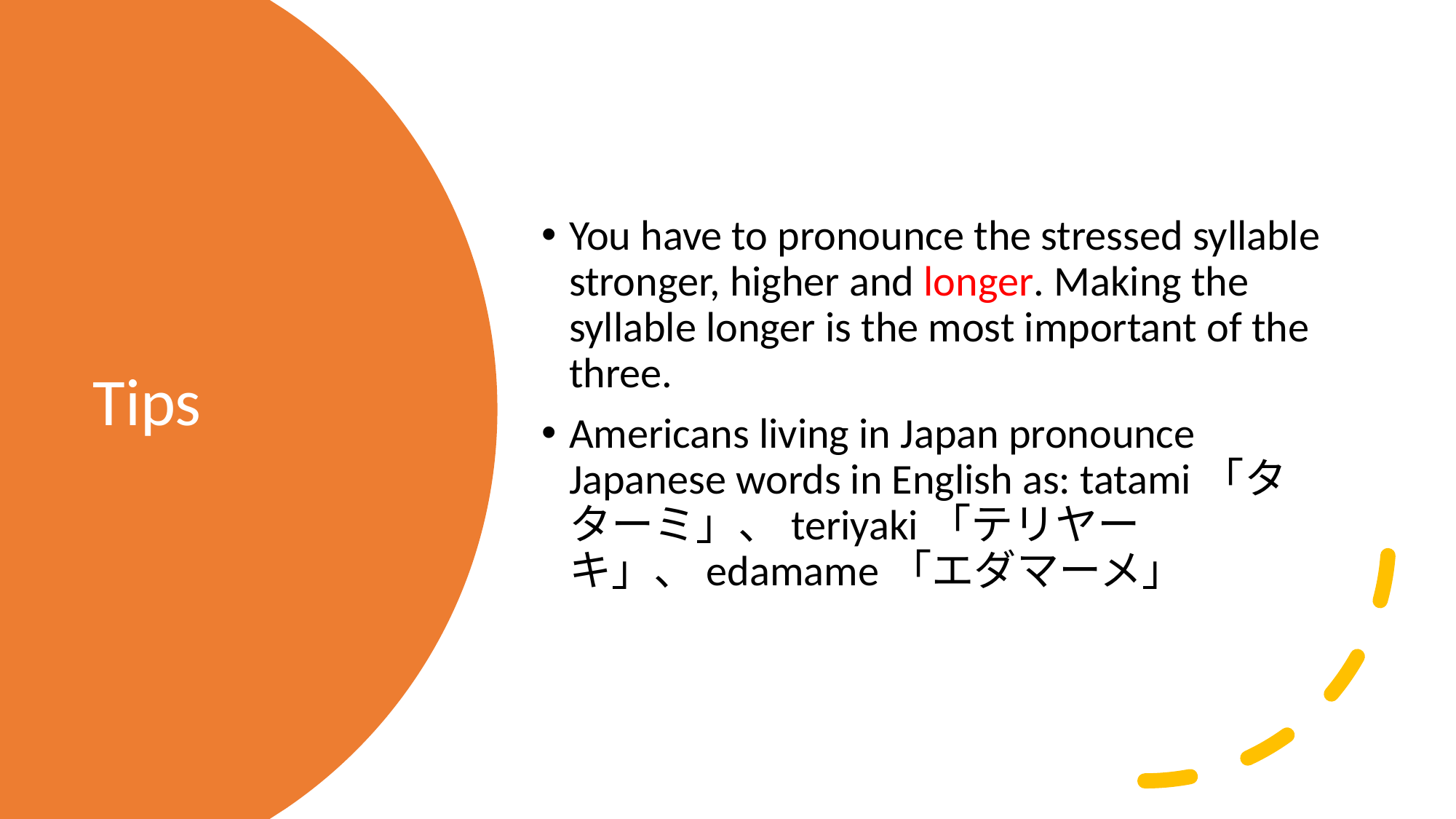

You have to pronounce the stressed syllable stronger, higher and longer. Making the syllable longer is the most important of the three.
Americans living in Japan pronounce Japanese words in English as: tatami「タターミ」、teriyaki「テリヤーキ」、edamame「エダマーメ」
# Tips